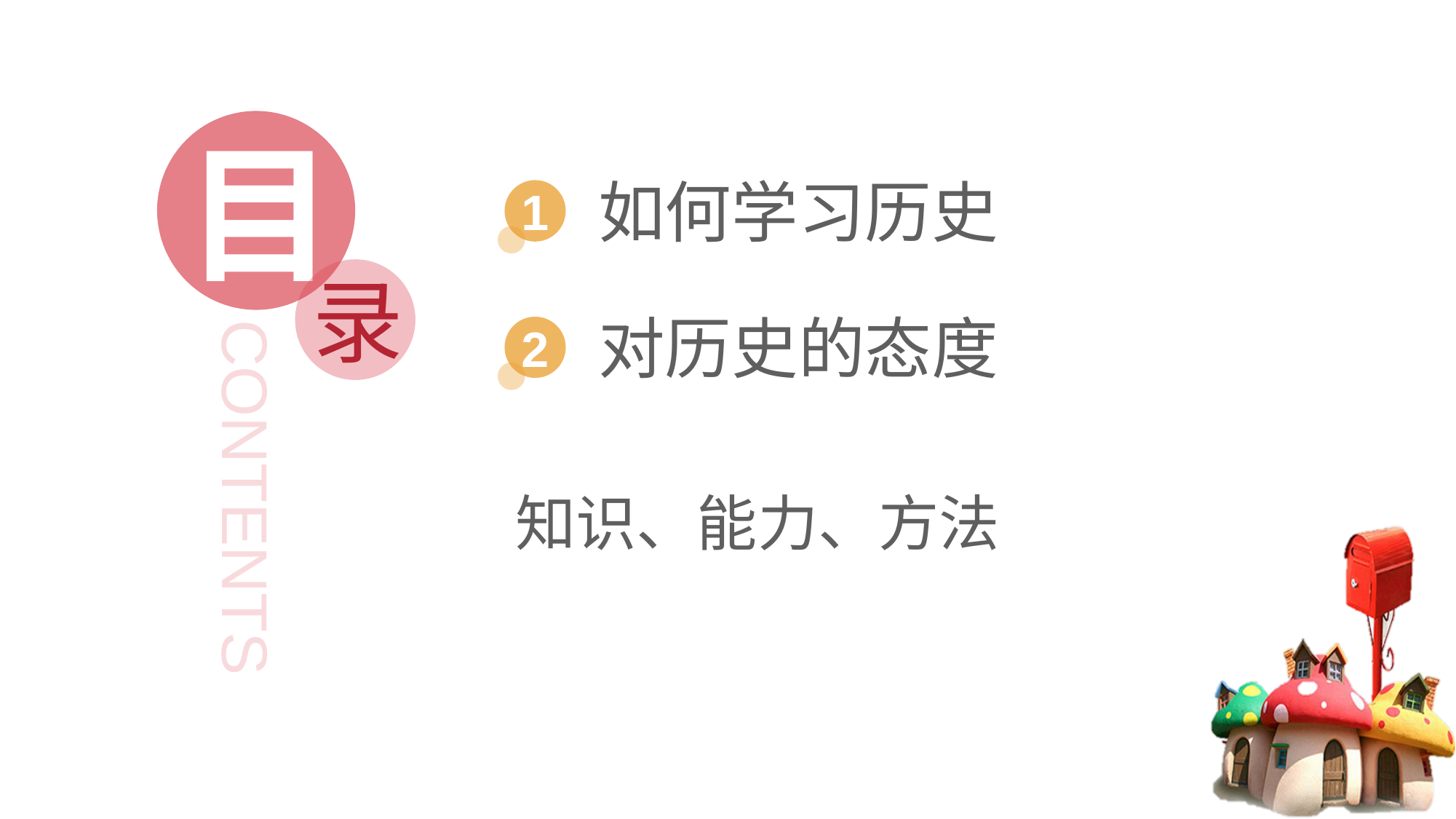

目
录
CONTENTS
如何学习历史
1

对历史的态度
2

知识、能力、方法
11